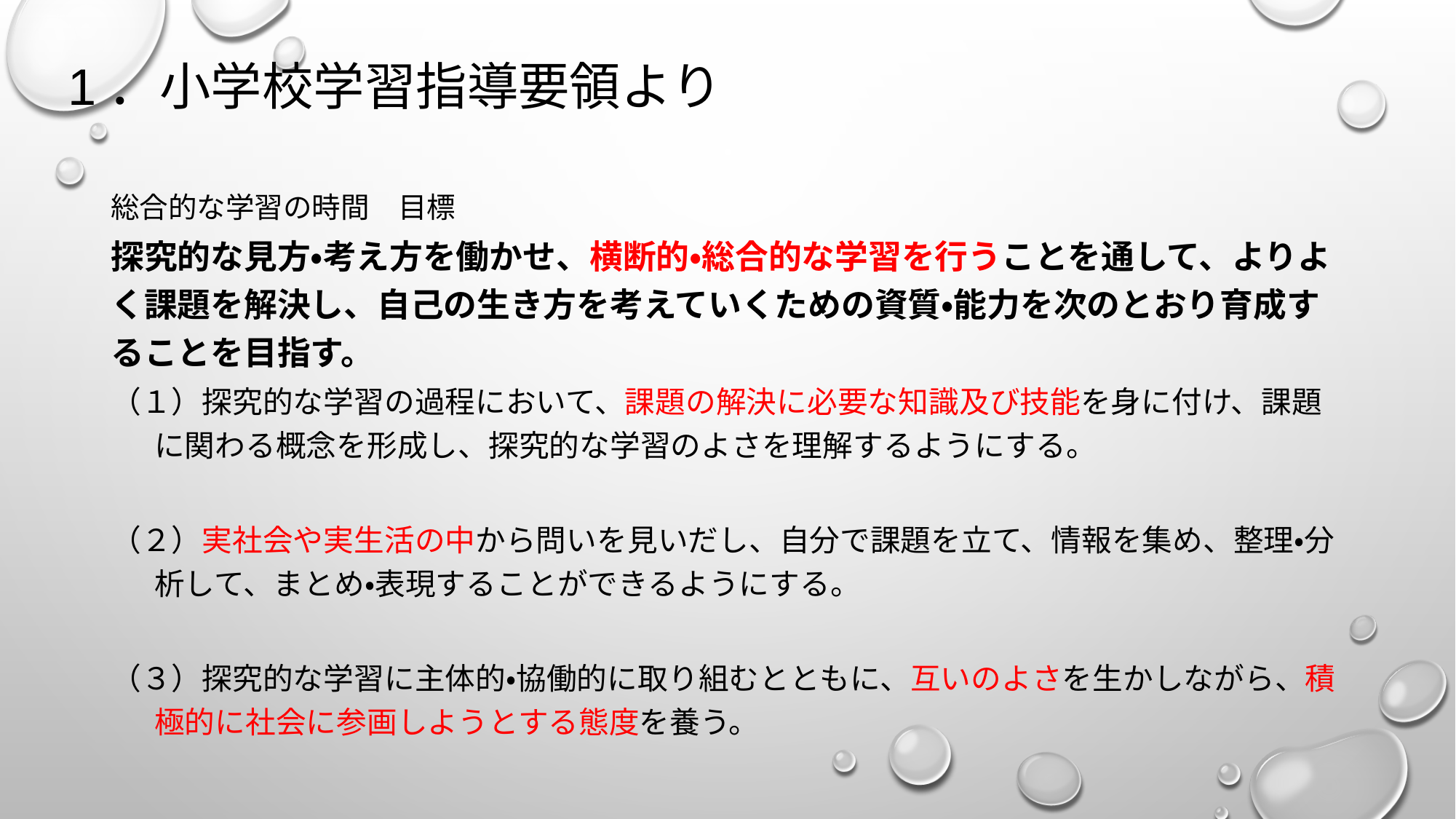

1．小学校学習指導要領より
総合的な学習の時間　目標
探究的な見方・考え方を働かせ、横断的・総合的な学習を行うことを通して、よりよく課題を解決し、自己の生き方を考えていくための資質・能力を次のとおり育成することを目指す。
（１）探究的な学習の過程において、課題の解決に必要な知識及び技能を身に付け、課題に関わる概念を形成し、探究的な学習のよさを理解するようにする。

（２）実社会や実生活の中から問いを見いだし、自分で課題を立て、情報を集め、整理・分析して、まとめ・表現することができるようにする。

（３）探究的な学習に主体的・協働的に取り組むとともに、互いのよさを生かしながら、積極的に社会に参画しようとする態度を養う。